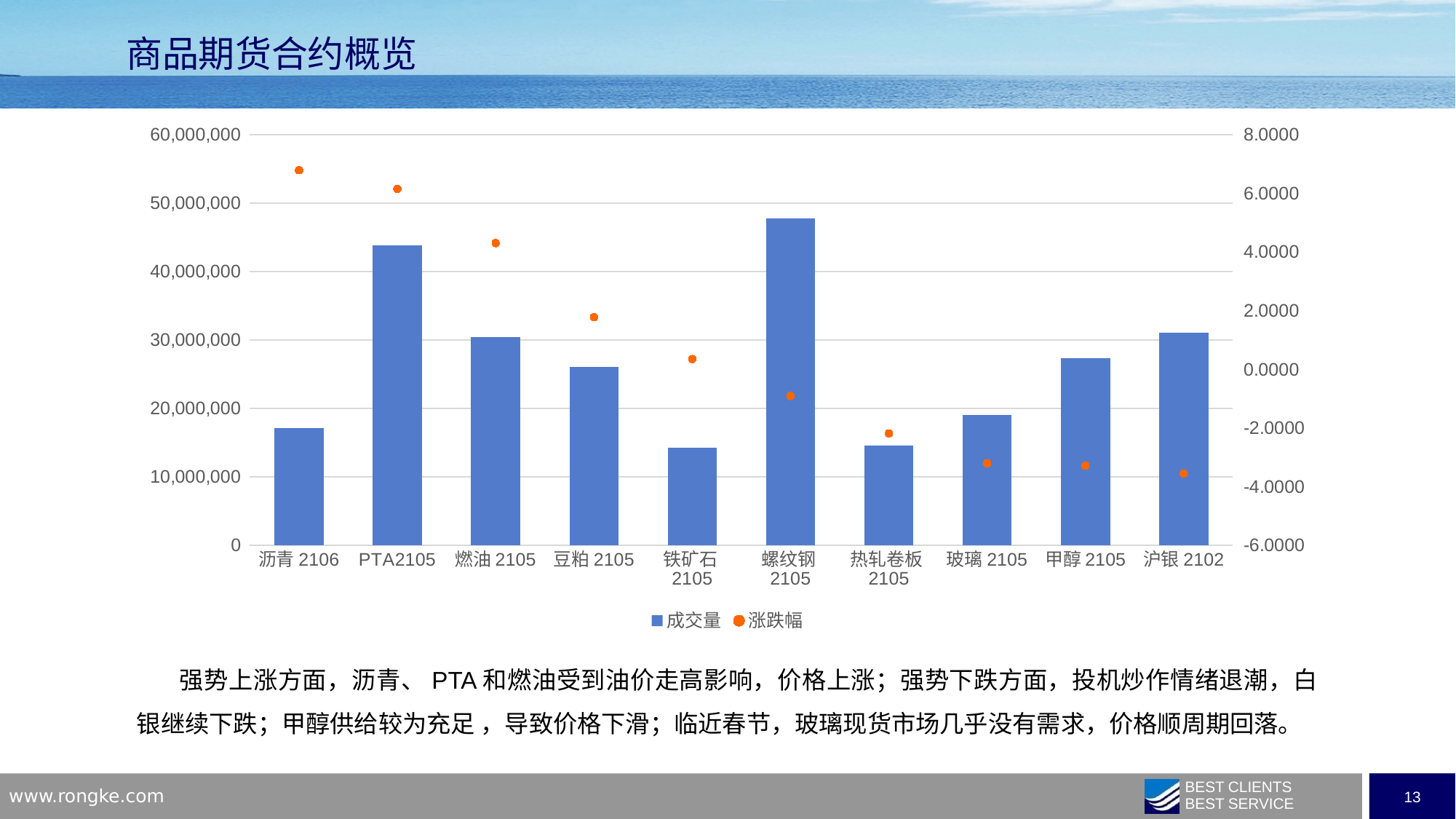

商品期货合约概览

### Chart

| Category | 成交量 | 涨跌幅 |
|---|---|---|
| 沥青2106 | 17113762.0 | 6.7916 |
| PTA2105 | 43847116.0 | 6.1547 |
| 燃油2105 | 30446066.0 | 4.3078 |
| 豆粕2105 | 26112516.0 | 1.7821 |
| 铁矿石2105 | 14315212.0 | 0.3548 |
| 螺纹钢2105 | 47755970.0 | -0.9057 |
| 热轧卷板2105 | 14616621.0 | -2.1836 |
| 玻璃2105 | 19089161.0 | -3.1996 |
| 甲醇2105 | 27355460.0 | -3.2842 |
| 沪银2102 | 31091038.0 | -3.5452 |
强势上涨方面，沥青、PTA和燃油受到油价走高影响，价格上涨；强势下跌方面，投机炒作情绪退潮，白银继续下跌；甲醇供给较为充足 ，导致价格下滑；临近春节，玻璃现货市场几乎没有需求，价格顺周期回落。